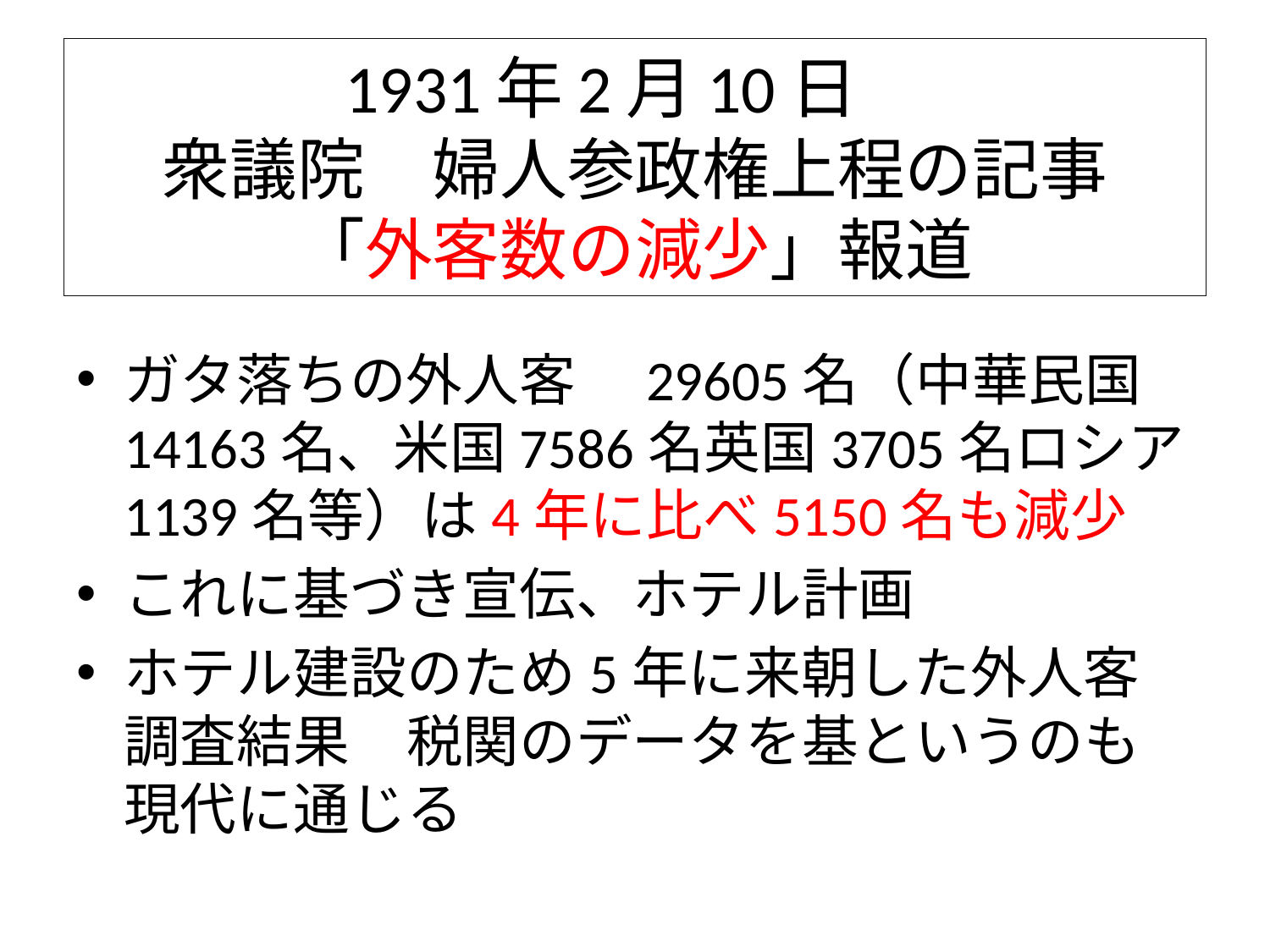

# 1931年2月10日　 衆議院　婦人参政権上程の記事 「外客数の減少」報道
ガタ落ちの外人客　29605名（中華民国14163名、米国7586名英国3705名ロシア1139名等）は4年に比べ5150名も減少
これに基づき宣伝、ホテル計画
ホテル建設のため5年に来朝した外人客調査結果　税関のデータを基というのも現代に通じる